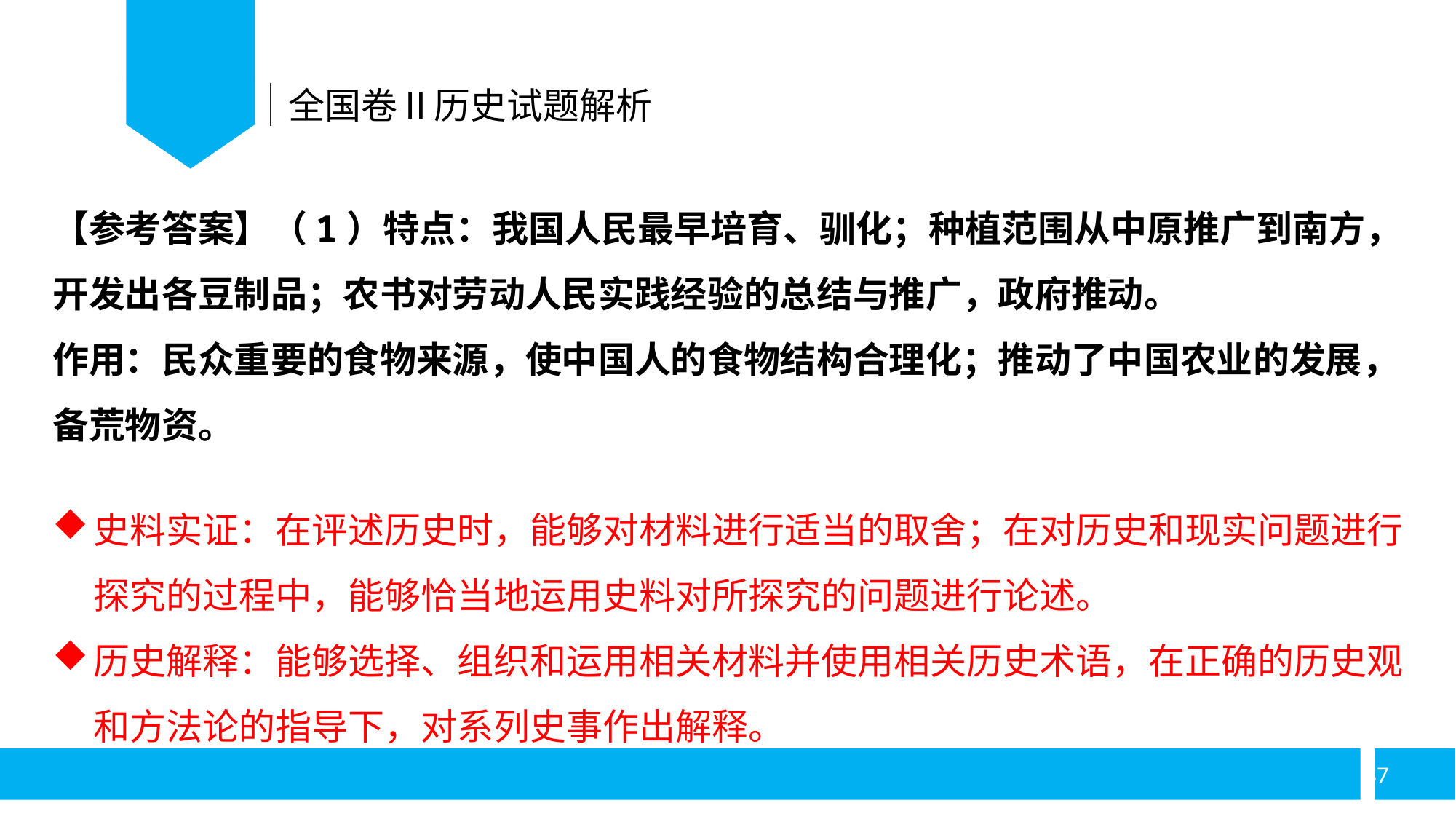

全国卷Ⅱ历史试题解析
【参考答案】（1）特点：我国人民最早培育、驯化；种植范围从中原推广到南方，开发出各豆制品；农书对劳动人民实践经验的总结与推广，政府推动。
作用：民众重要的食物来源，使中国人的食物结构合理化；推动了中国农业的发展，备荒物资。
史料实证：在评述历史时，能够对材料进行适当的取舍；在对历史和现实问题进行探究的过程中，能够恰当地运用史料对所探究的问题进行论述。
历史解释：能够选择、组织和运用相关材料并使用相关历史术语，在正确的历史观和方法论的指导下，对系列史事作出解释。